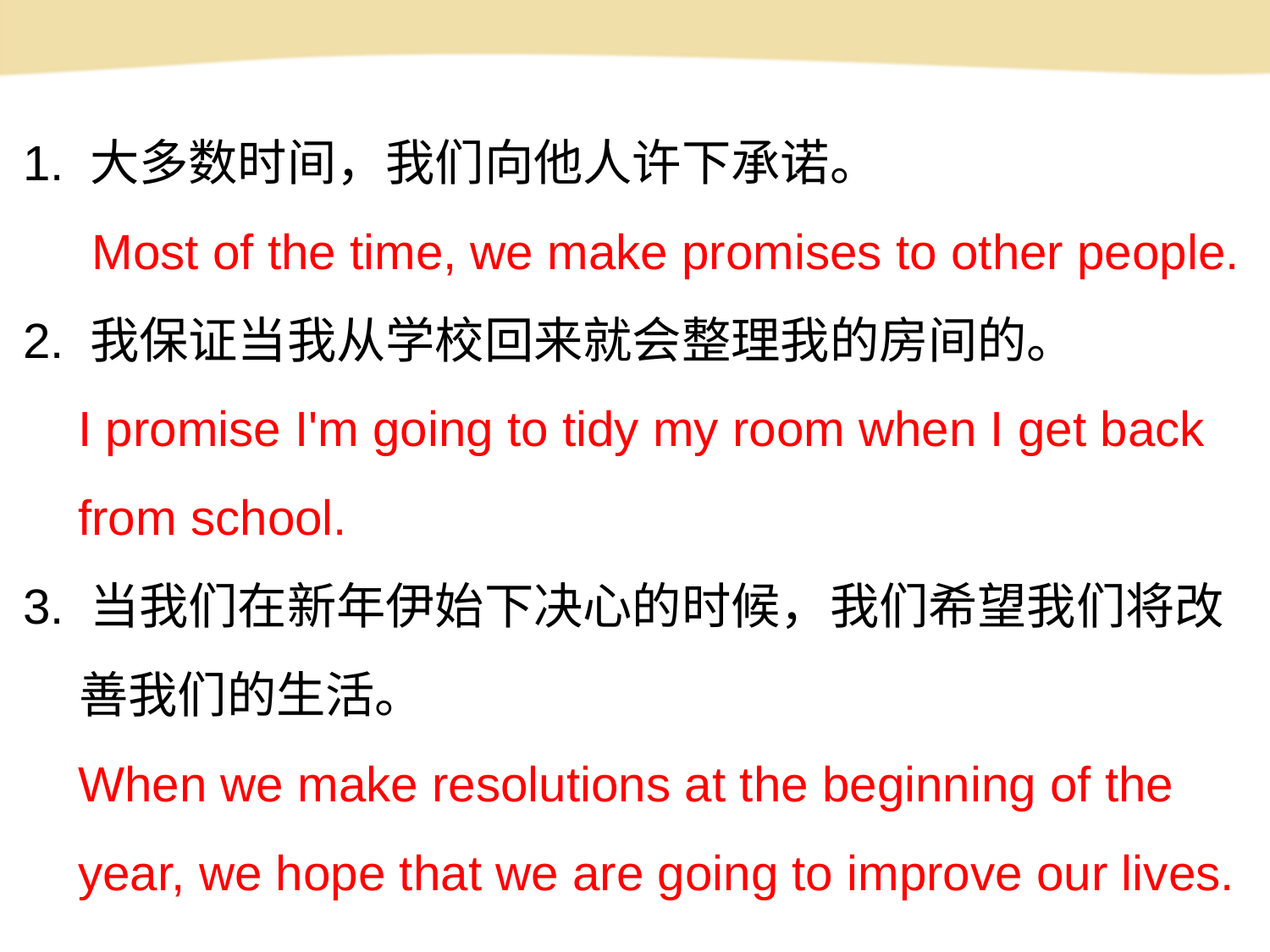

1. 大多数时间，我们向他人许下承诺。
     Most of the time, we make promises to other people.
2. 我保证当我从学校回来就会整理我的房间的。
    I promise I'm going to tidy my room when I get back
    from school.
3. 当我们在新年伊始下决心的时候，我们希望我们将改
    善我们的生活。
    When we make resolutions at the beginning of the
    year, we hope that we are going to improve our lives.